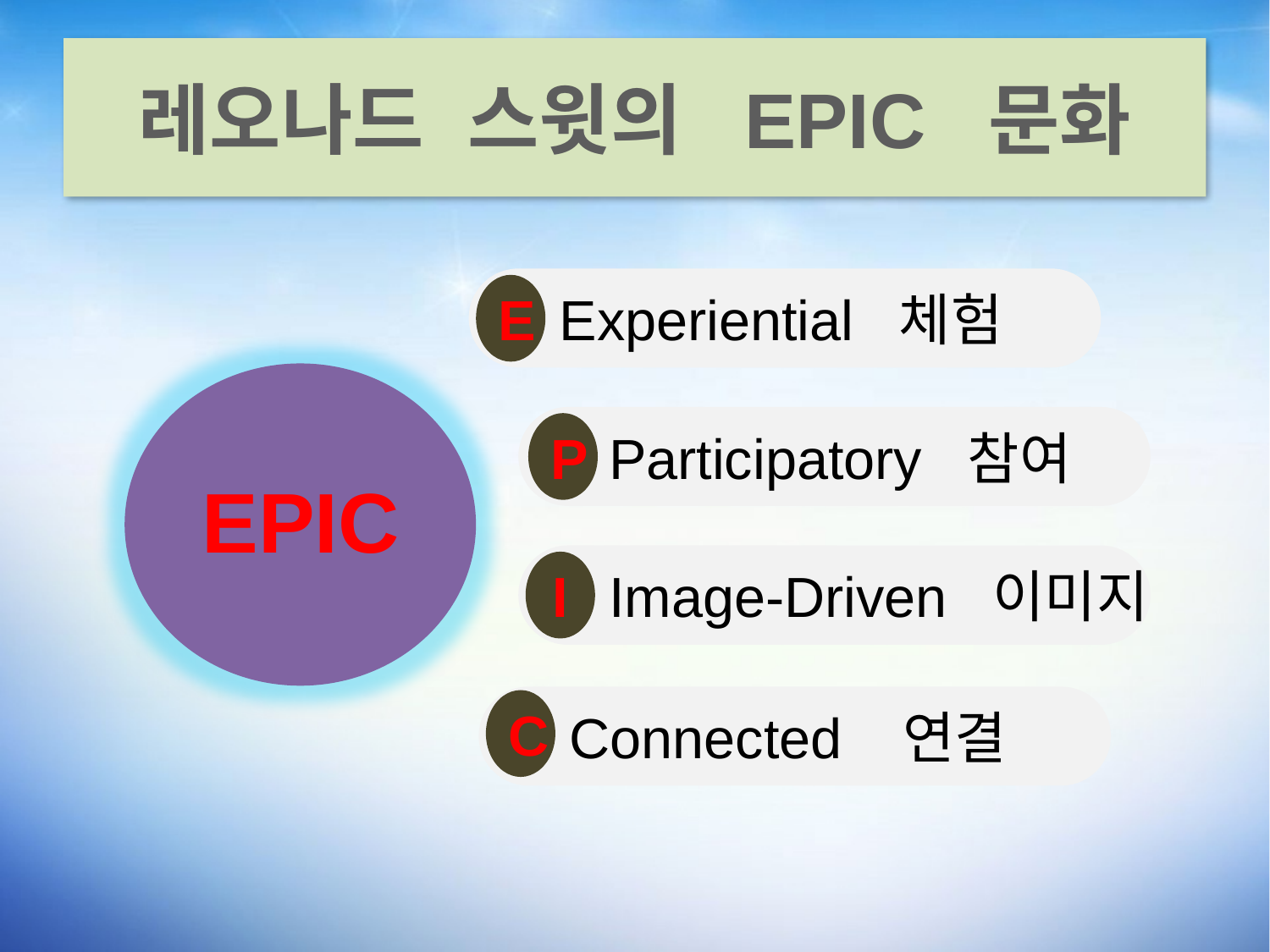

# 레오나드  스윗의  EPIC  문화
Experiential  체험
E

EPIC
Participatory  참여
P
Image-Driven  이미지
I
Connected   연결
C